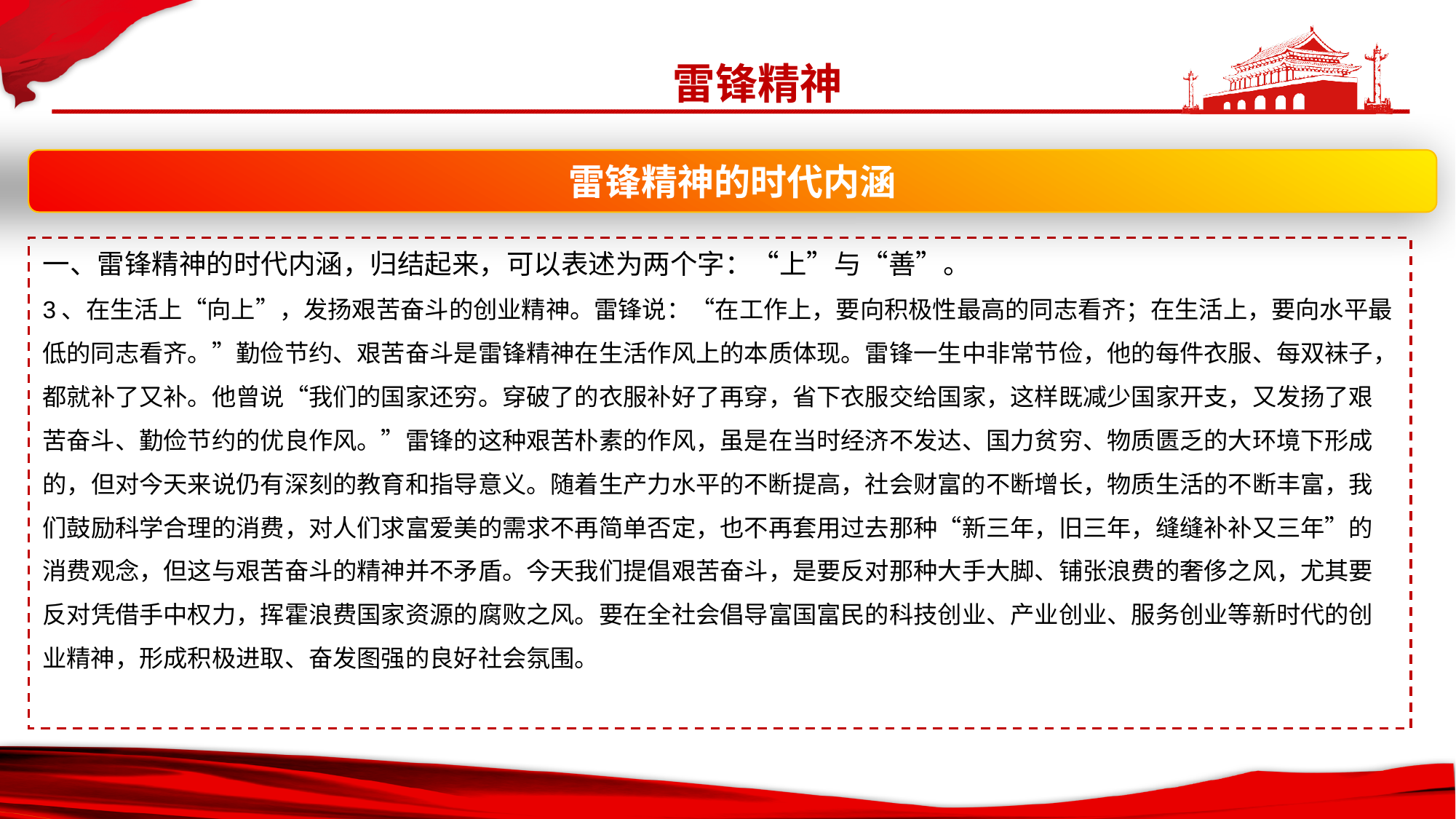

雷锋精神
雷锋精神的时代内涵
一、雷锋精神的时代内涵，归结起来，可以表述为两个字：“上”与“善”。
3、在生活上“向上”，发扬艰苦奋斗的创业精神。雷锋说：“在工作上，要向积极性最高的同志看齐；在生活上，要向水平最低的同志看齐。”勤俭节约、艰苦奋斗是雷锋精神在生活作风上的本质体现。雷锋一生中非常节俭，他的每件衣服、每双袜子，都就补了又补。他曾说“我们的国家还穷。穿破了的衣服补好了再穿，省下衣服交给国家，这样既减少国家开支，又发扬了艰苦奋斗、勤俭节约的优良作风。”雷锋的这种艰苦朴素的作风，虽是在当时经济不发达、国力贫穷、物质匮乏的大环境下形成的，但对今天来说仍有深刻的教育和指导意义。随着生产力水平的不断提高，社会财富的不断增长，物质生活的不断丰富，我们鼓励科学合理的消费，对人们求富爱美的需求不再简单否定，也不再套用过去那种“新三年，旧三年，缝缝补补又三年”的消费观念，但这与艰苦奋斗的精神并不矛盾。今天我们提倡艰苦奋斗，是要反对那种大手大脚、铺张浪费的奢侈之风，尤其要反对凭借手中权力，挥霍浪费国家资源的腐败之风。要在全社会倡导富国富民的科技创业、产业创业、服务创业等新时代的创业精神，形成积极进取、奋发图强的良好社会氛围。